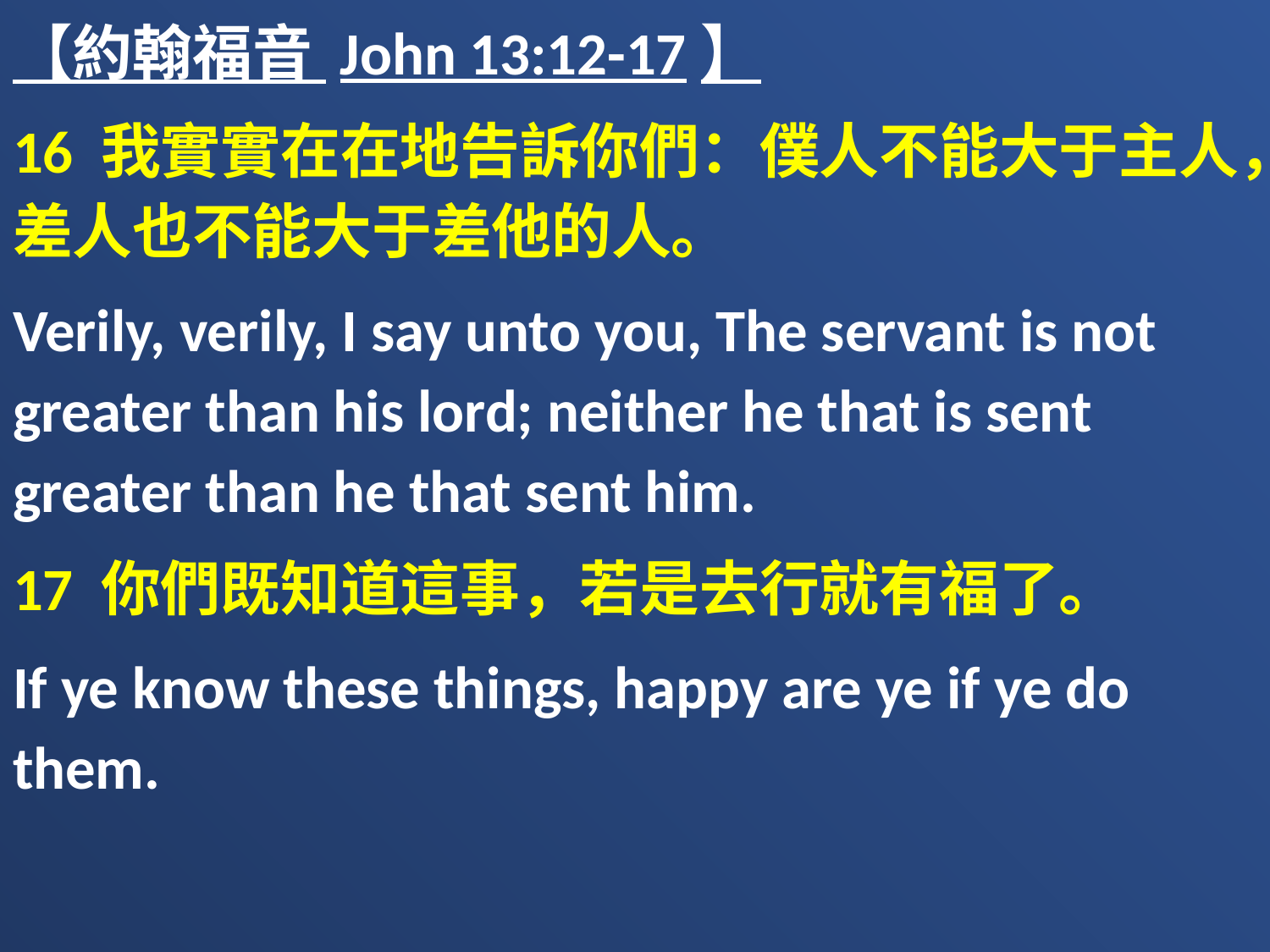

【約翰福音 John 13:12-17】
16 我實實在在地告訴你們：僕人不能大于主人，差人也不能大于差他的人。
Verily, verily, I say unto you, The servant is not greater than his lord; neither he that is sent greater than he that sent him.
17 你們既知道這事，若是去行就有福了。
If ye know these things, happy are ye if ye do them.